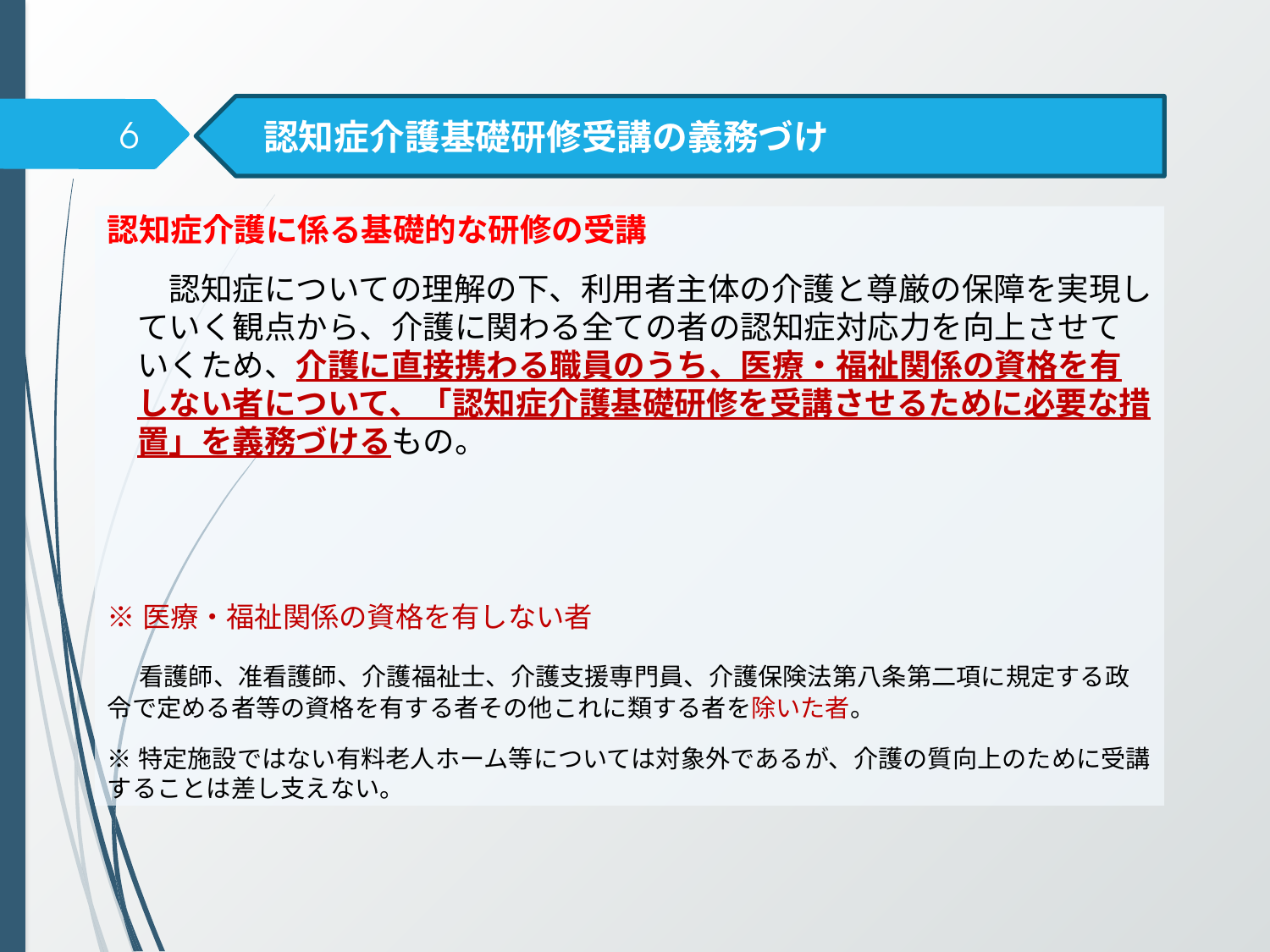

認知症介護基礎研修受講の義務づけ
6
認知症介護に係る基礎的な研修の受講
　認知症についての理解の下、利用者主体の介護と尊厳の保障を実現していく観点から、介護に関わる全ての者の認知症対応力を向上させていくため、介護に直接携わる職員のうち、医療・福祉関係の資格を有しない者について、「認知症介護基礎研修を受講させるために必要な措置」を義務づけるもの。

※医療・福祉関係の資格を有しない者
　看護師、准看護師、介護福祉士、介護支援専門員、介護保険法第八条第二項に規定する政令で定める者等の資格を有する者その他これに類する者を除いた者。
※特定施設ではない有料老人ホーム等については対象外であるが、介護の質向上のために受講することは差し支えない。